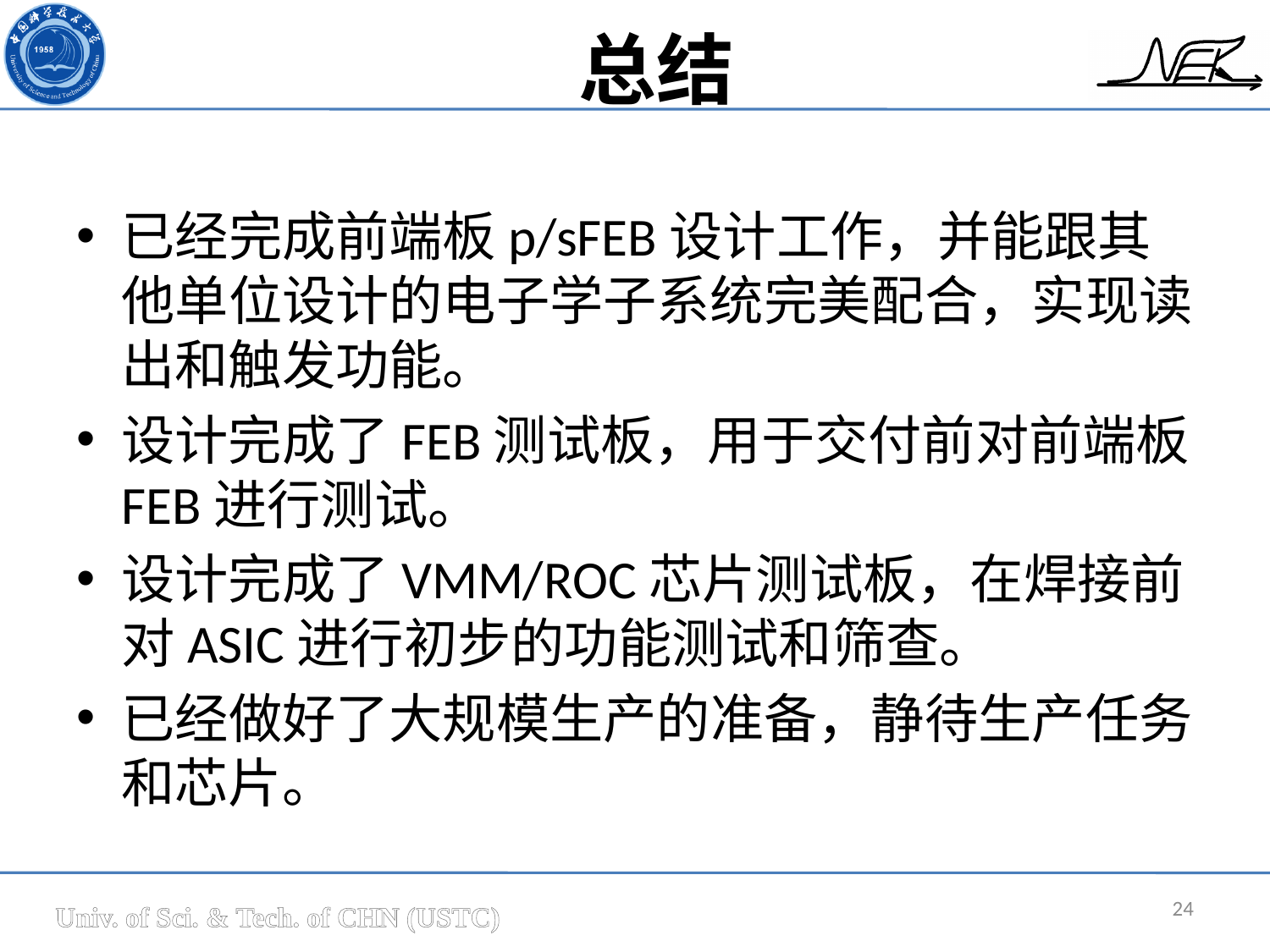

# 总结
已经完成前端板p/sFEB设计工作，并能跟其他单位设计的电子学子系统完美配合，实现读出和触发功能。
设计完成了FEB测试板，用于交付前对前端板FEB进行测试。
设计完成了VMM/ROC芯片测试板，在焊接前对ASIC进行初步的功能测试和筛查。
已经做好了大规模生产的准备，静待生产任务和芯片。
24